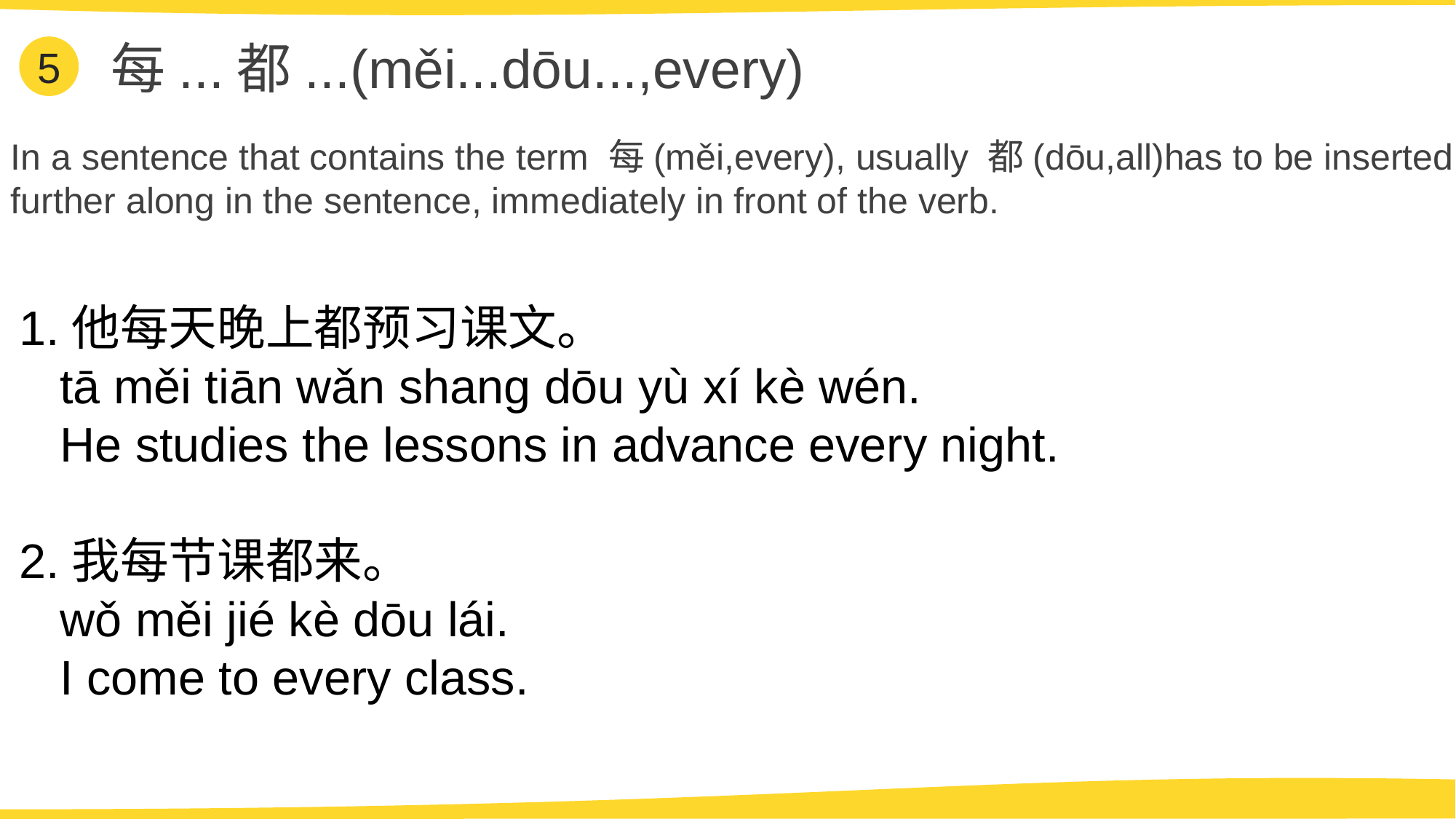

每...都...(měi...dōu...,every)
5
In a sentence that contains the term 每(měi,every), usually 都(dōu,all)has to be inserted further along in the sentence, immediately in front of the verb.
1.他每天晚上都预习课文。
   tā měi tiān wǎn shang dōu yù xí kè wén.
   He studies the lessons in advance every night.

2.我每节课都来。
   wǒ měi jié kè dōu lái.
   I come to every class.